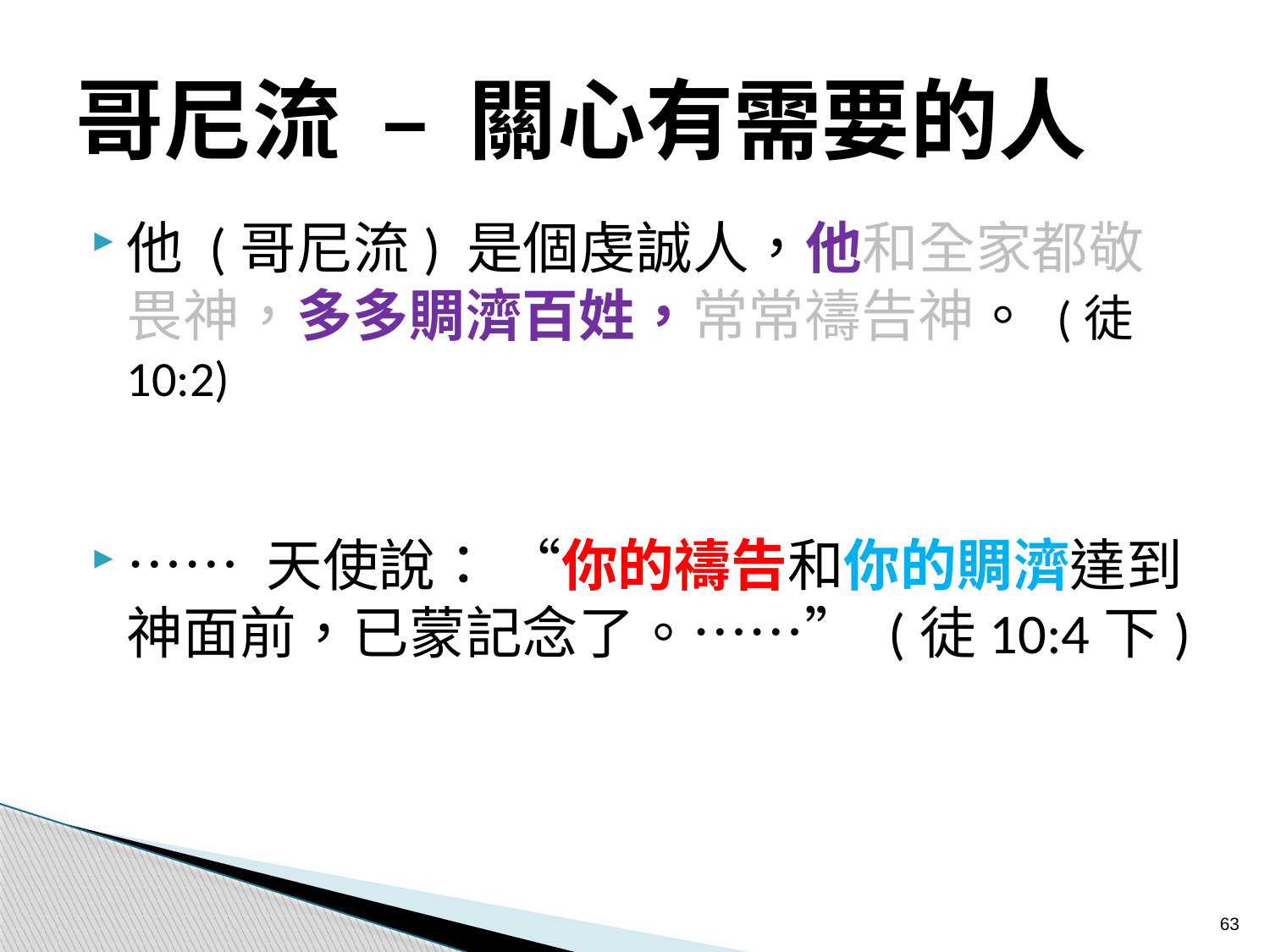

# 哥尼流  –  關心有需要的人
他 (哥尼流) 是個虔誠人，他和全家都敬畏神，多多賙濟百姓，常常禱告神。 (徒10:2)

…… 天使說： “你的禱告和你的賙濟達到神面前，已蒙記念了。……”	(徒10:4下)

63